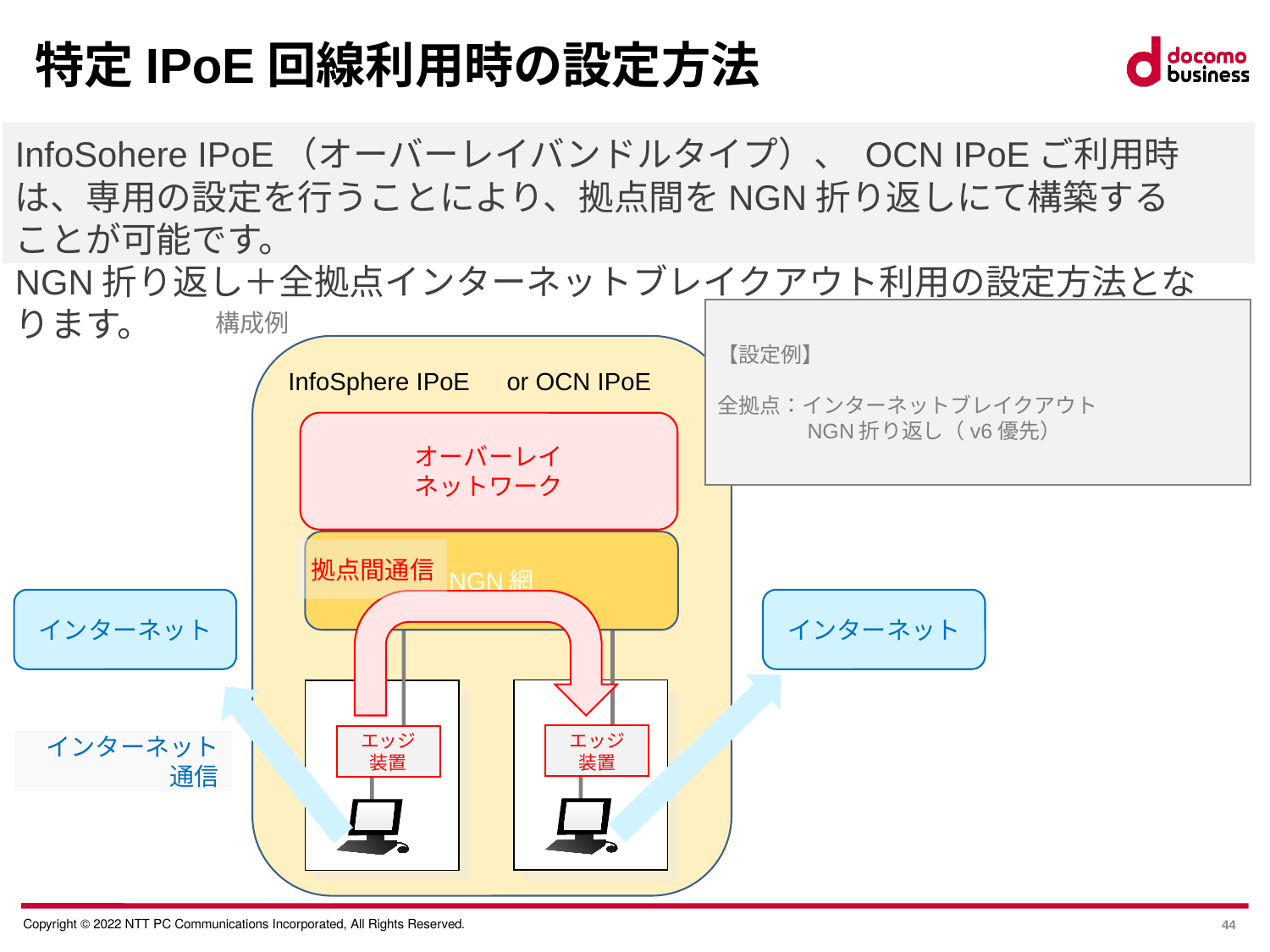

# 特定IPoE回線利用時の設定方法

InfoSohere IPoE（オーバーレイバンドルタイプ）、 OCN IPoEご利用時は、専用の設定を行うことにより、拠点間をNGN折り返しにて構築することが可能です。
NGN折り返し＋全拠点インターネットブレイクアウト利用の設定方法となります。
構成例
【設定例】

全拠点：インターネットブレイクアウト
　　　　NGN折り返し（v6優先）
InfoSphere IPoE　or OCN IPoE

オーバーレイ
ネットワーク

NGN網
拠点間通信
インターネット
インターネット

エッジ
装置
エッジ
装置
インターネット通信